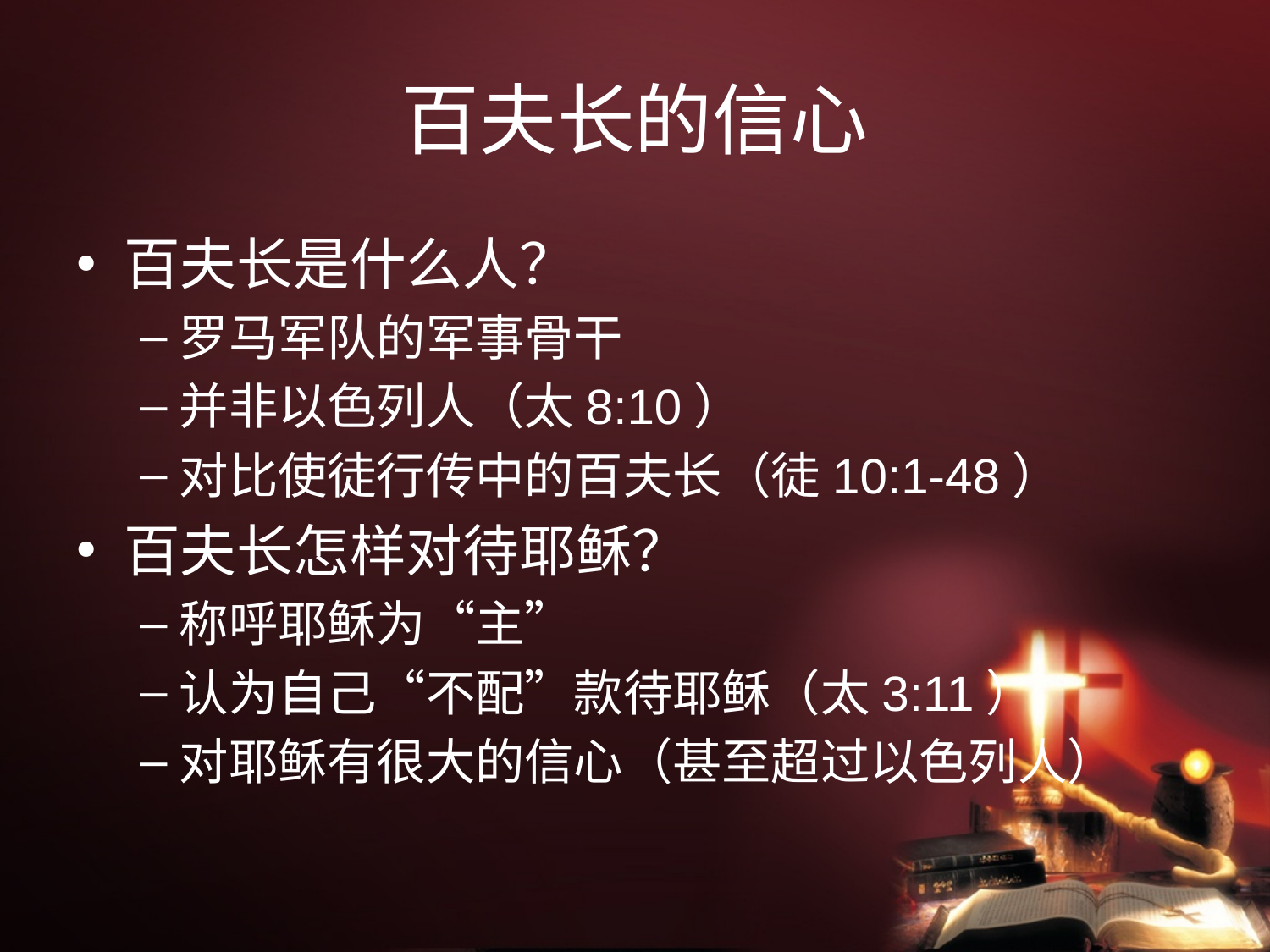

# 百夫长的信心
百夫长是什么人？
罗马军队的军事骨干
并非以色列人（太8:10）
对比使徒行传中的百夫长（徒10:1-48）
百夫长怎样对待耶稣？
称呼耶稣为“主”
认为自己“不配”款待耶稣（太3:11）
对耶稣有很大的信心（甚至超过以色列人）